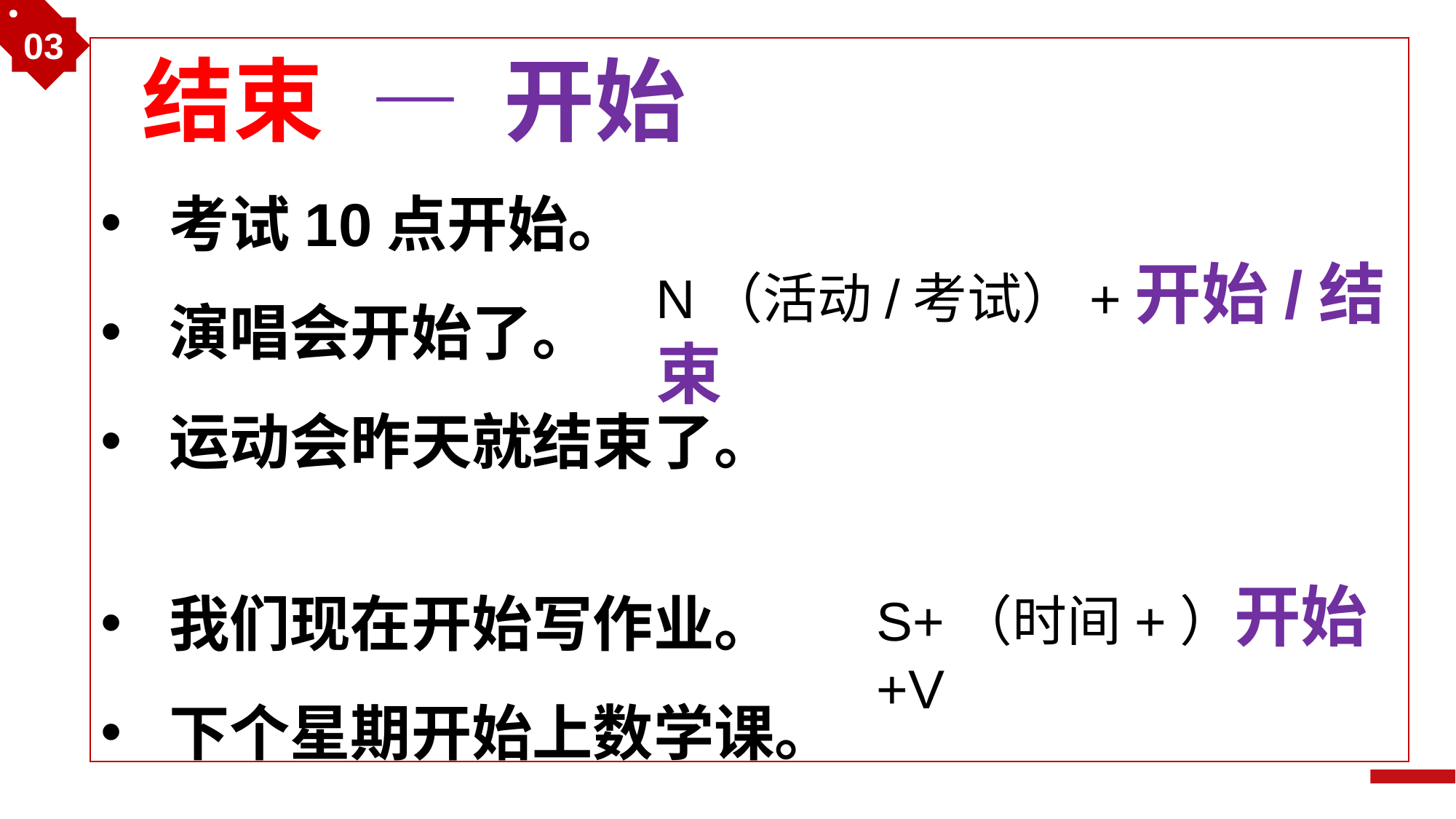

03
结束
— 开始

考试10点开始。
演唱会开始了。
运动会昨天就结束了。

我们现在开始写作业。
下个星期开始上数学课。
N（活动/考试）+开始/结束
S+（时间+）开始+V